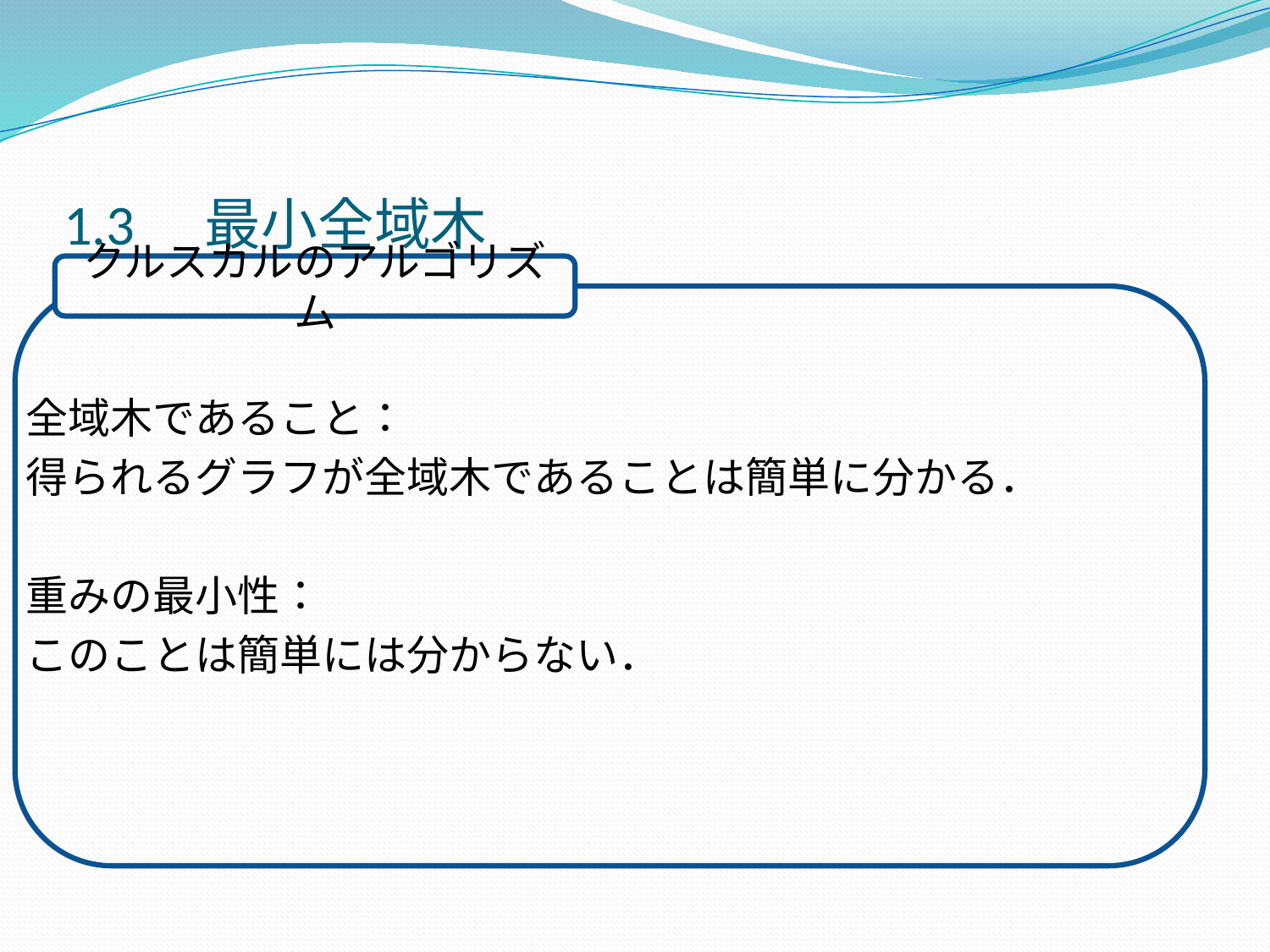

# 1.3　最小全域木
クルスカルのアルゴリズム

全域木であること：
得られるグラフが全域木であることは簡単に分かる．

重みの最小性：
このことは簡単には分からない．